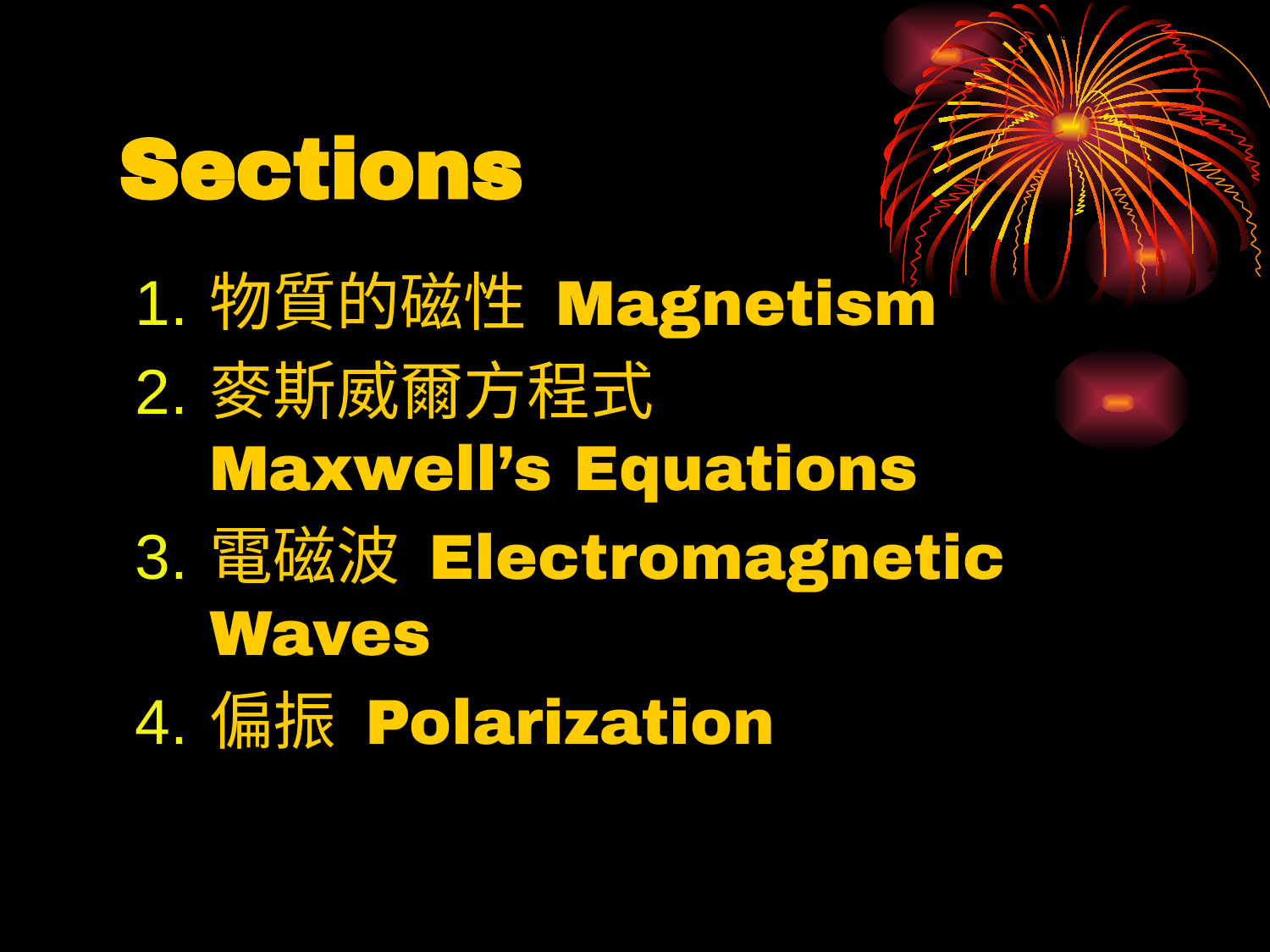

# Sections
物質的磁性 Magnetism
麥斯威爾方程式 Maxwell’s Equations
電磁波 Electromagnetic Waves
偏振 Polarization